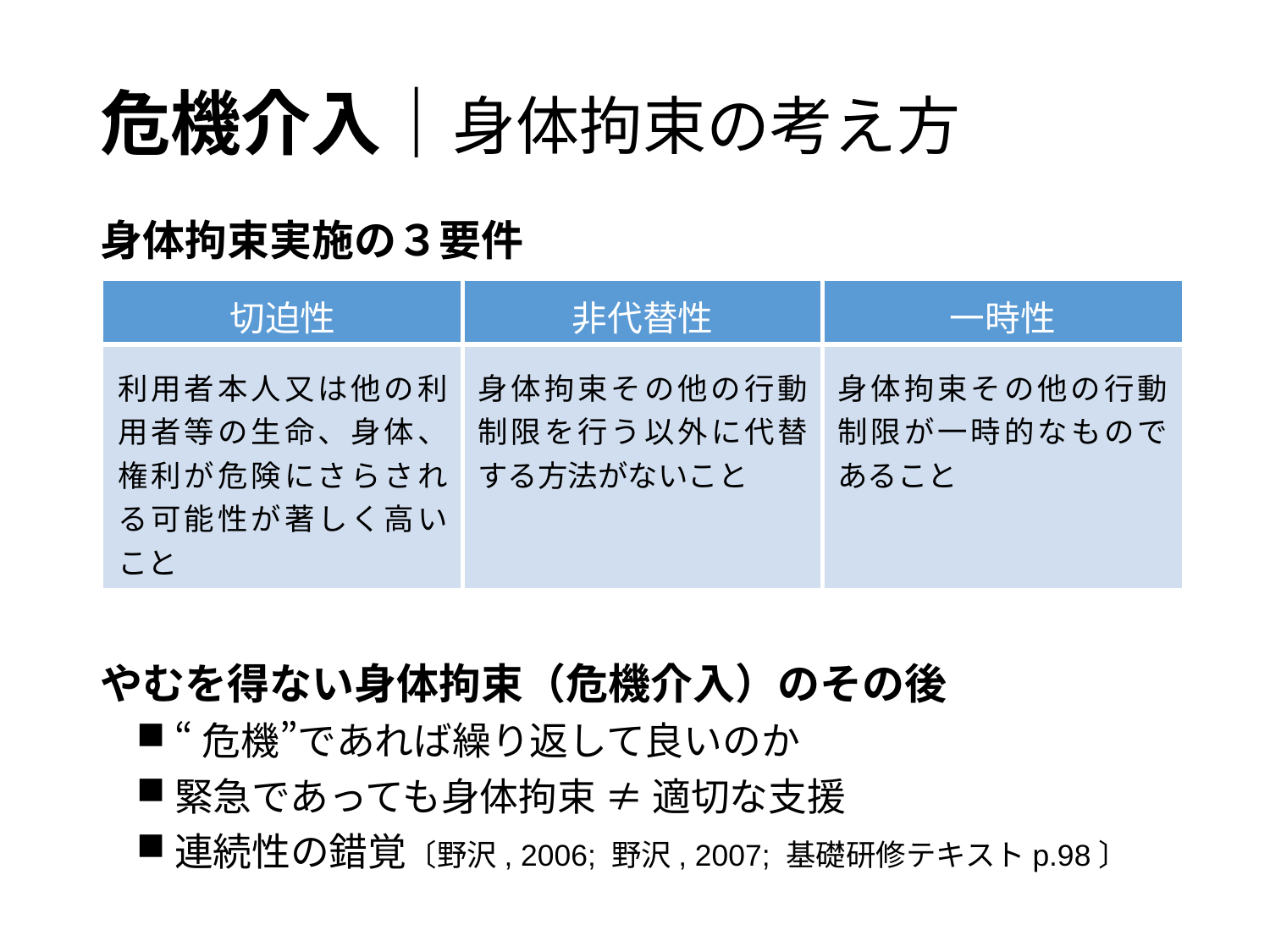

# 危機介入｜身体拘束の考え方
身体拘束実施の３要件

やむを得ない身体拘束（危機介入）のその後
“危機”であれば繰り返して良いのか
緊急であっても身体拘束 ≠ 適切な支援
連続性の錯覚〔野沢, 2006; 野沢, 2007; 基礎研修テキストp.98〕

| 切迫性 | 非代替性 | 一時性 |
| --- | --- | --- |
| 利用者本人又は他の利用者等の生命、身体、権利が危険にさらされる可能性が著しく高いこと | 身体拘束その他の行動制限を行う以外に代替する方法がないこと | 身体拘束その他の行動制限が一時的なものであること |